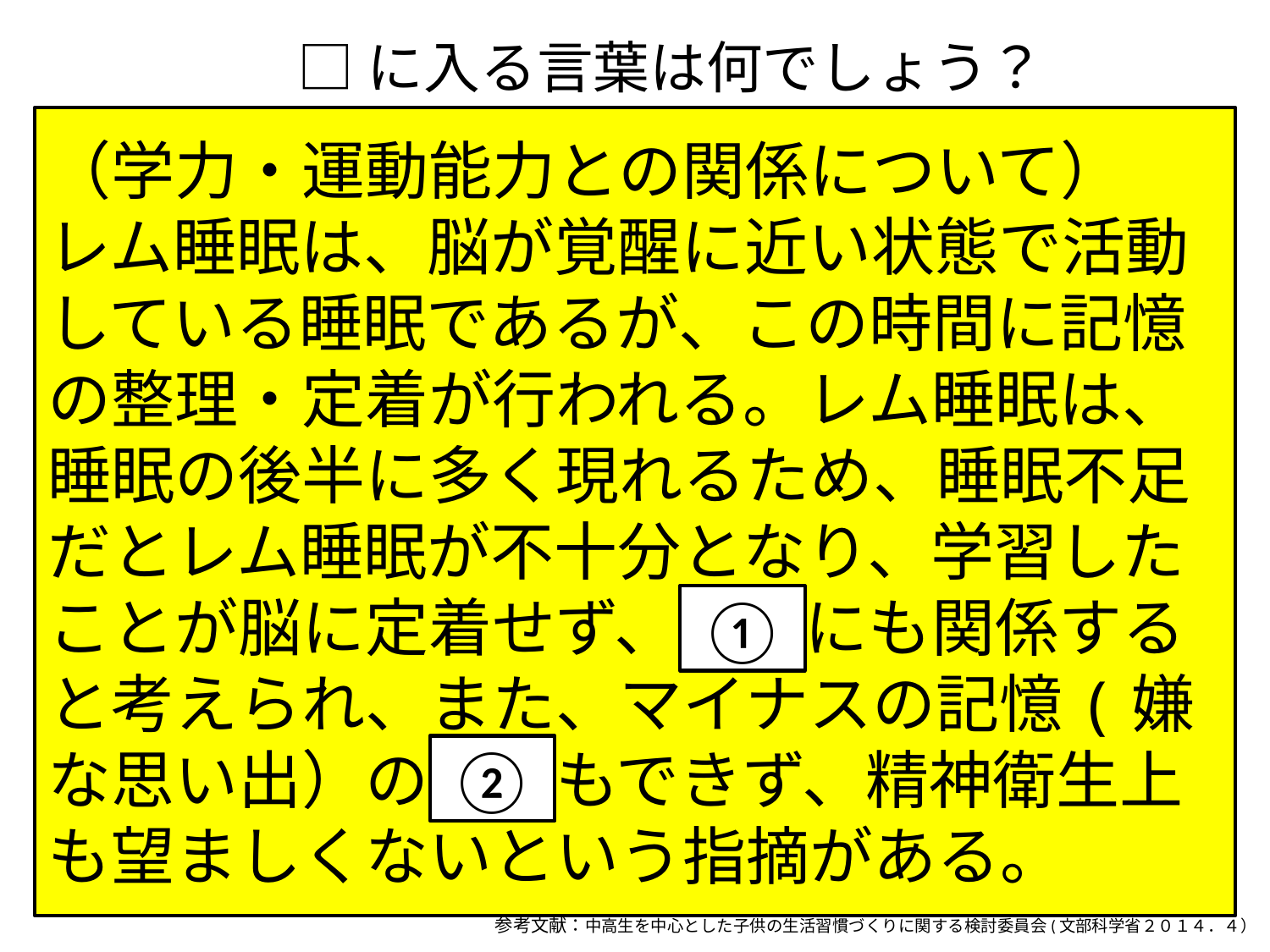

□に入る言葉は何でしょう？
（学力・運動能力との関係について）
レム睡眠は、脳が覚醒に近い状態で活動している睡眠であるが、この時間に記憶の整理・定着が行われる。レム睡眠は、睡眠の後半に多く現れるため、睡眠不足だとレム睡眠が不十分となり、学習したことが脳に定着せず、成績にも関係すると考えられ、また、マイナスの記憶(嫌な思い出）の消去もできず、精神衛生上も望ましくないという指摘がある。
①
②
# 参考文献：中高生を中心とした子供の生活習慣づくりに関する検討委員会(文部科学省２０１４．４）